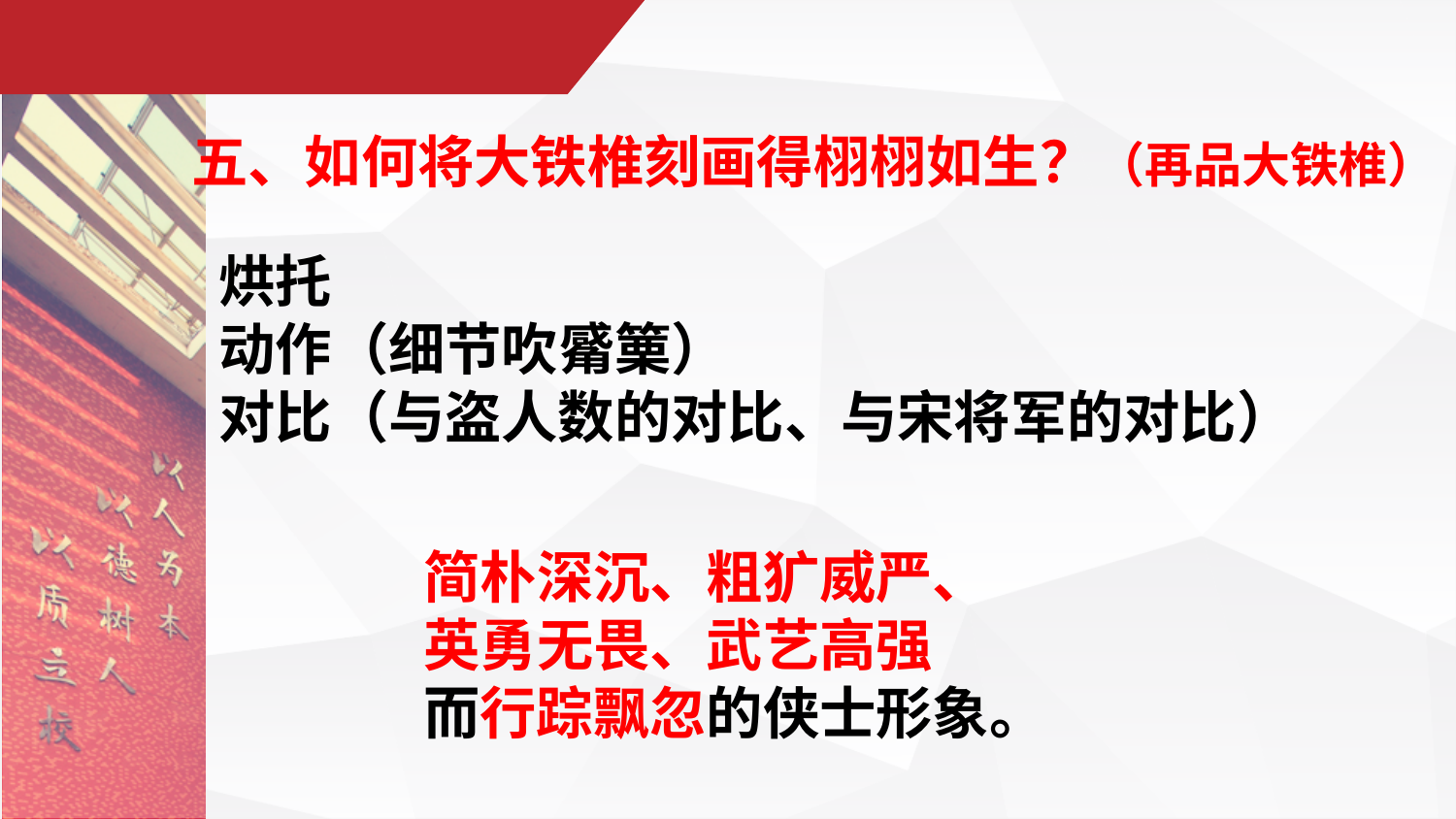

五、如何将大铁椎刻画得栩栩如生？（再品大铁椎）

烘托
动作（细节吹觱篥）
对比（与盗人数的对比、与宋将军的对比）

简朴深沉、粗犷威严、
英勇无畏、武艺高强
而行踪飘忽的侠士形象。